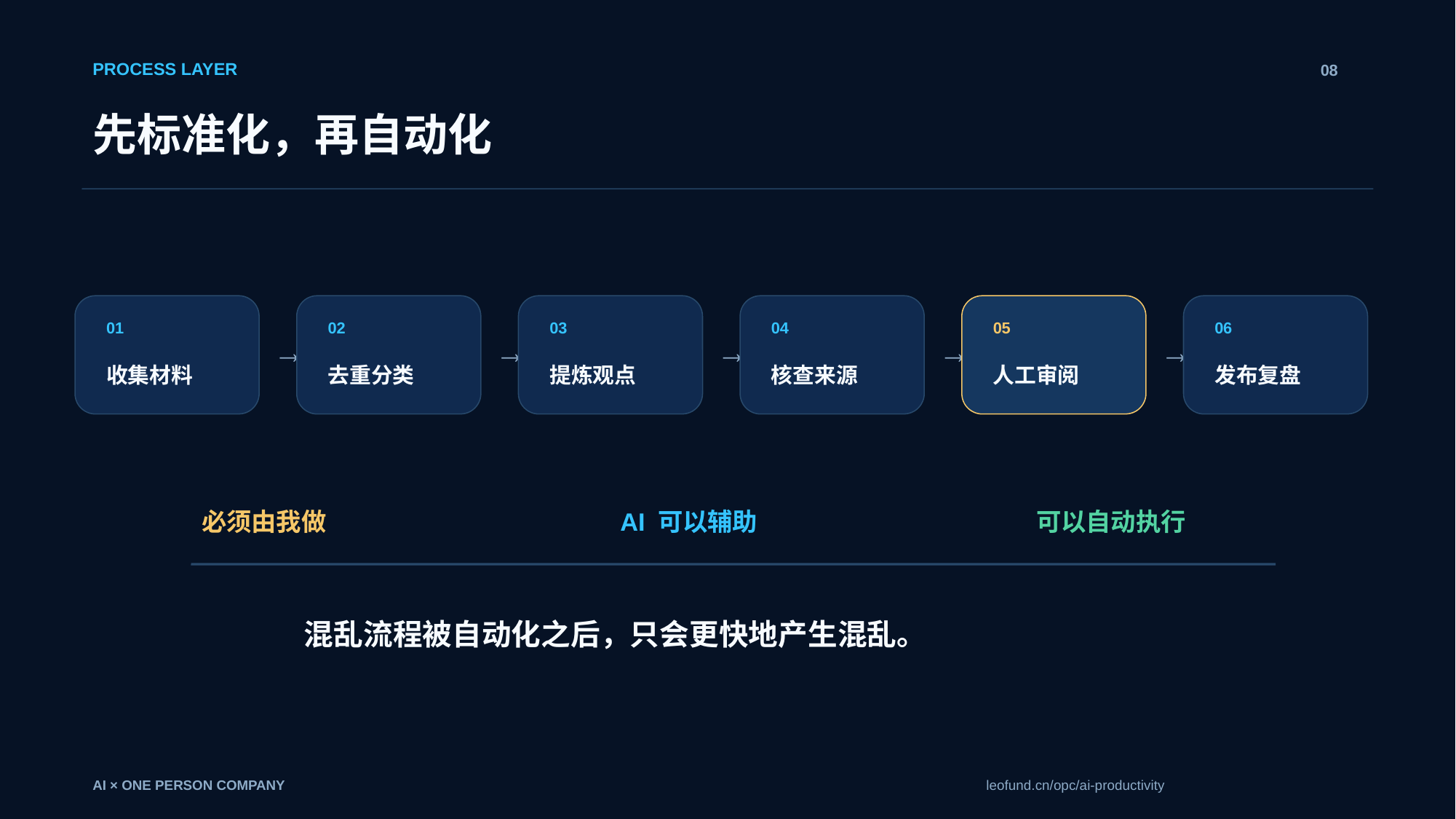

PROCESS LAYER
08
先标准化，再自动化

01
02
03
04
05
06
→
→
→
→
→
收集材料
去重分类
提炼观点
核查来源
人工审阅
发布复盘
必须由我做
AI 可以辅助
可以自动执行

混乱流程被自动化之后，只会更快地产生混乱。
AI × ONE PERSON COMPANY
leofund.cn/opc/ai-productivity